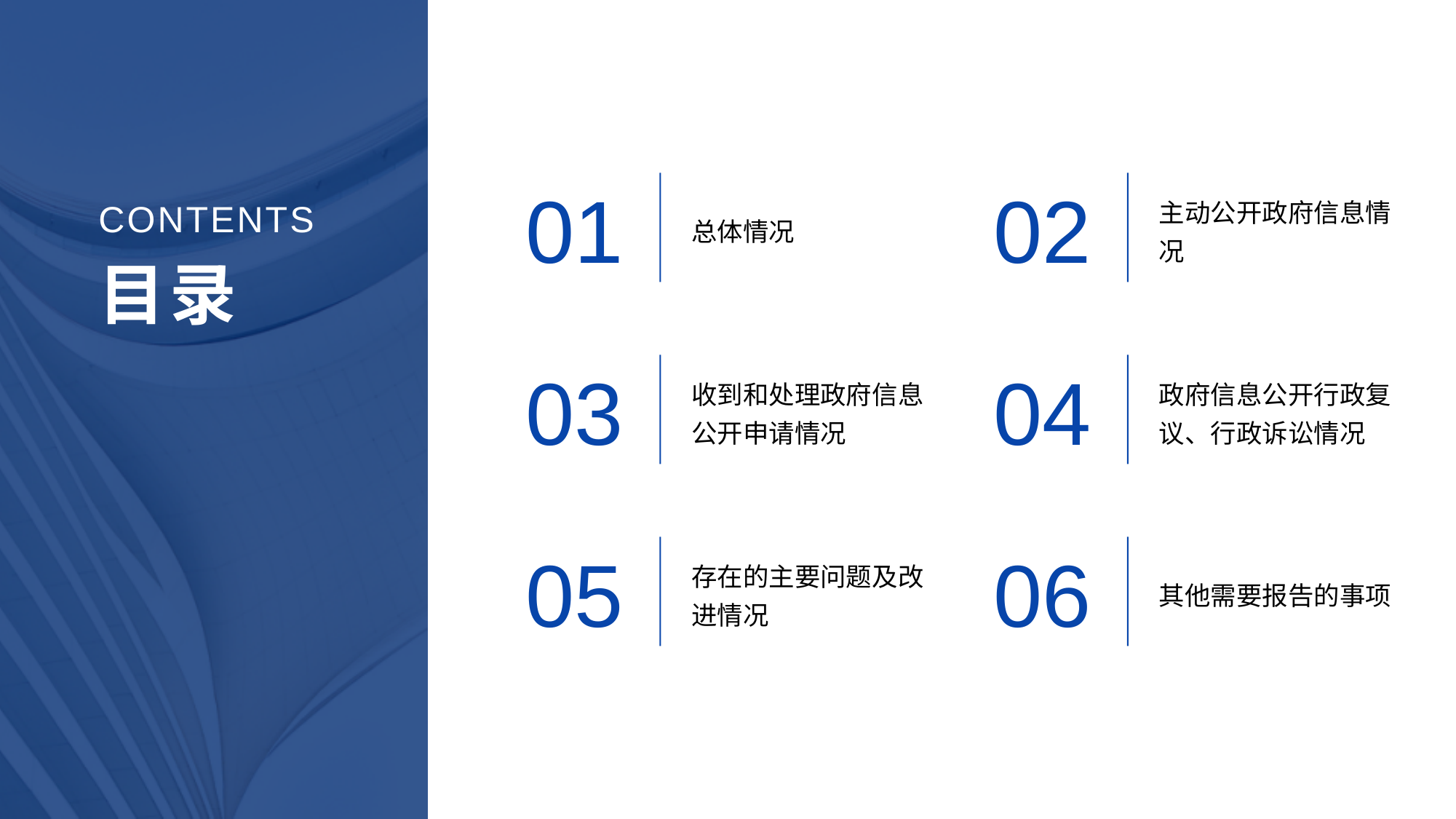

01
02

总体情况

主动公开政府信息情况
03
04

收到和处理政府信息公开申请情况

政府信息公开行政复议、行政诉讼情况
05
06

存在的主要问题及改进情况

其他需要报告的事项
CONTENTS
目录